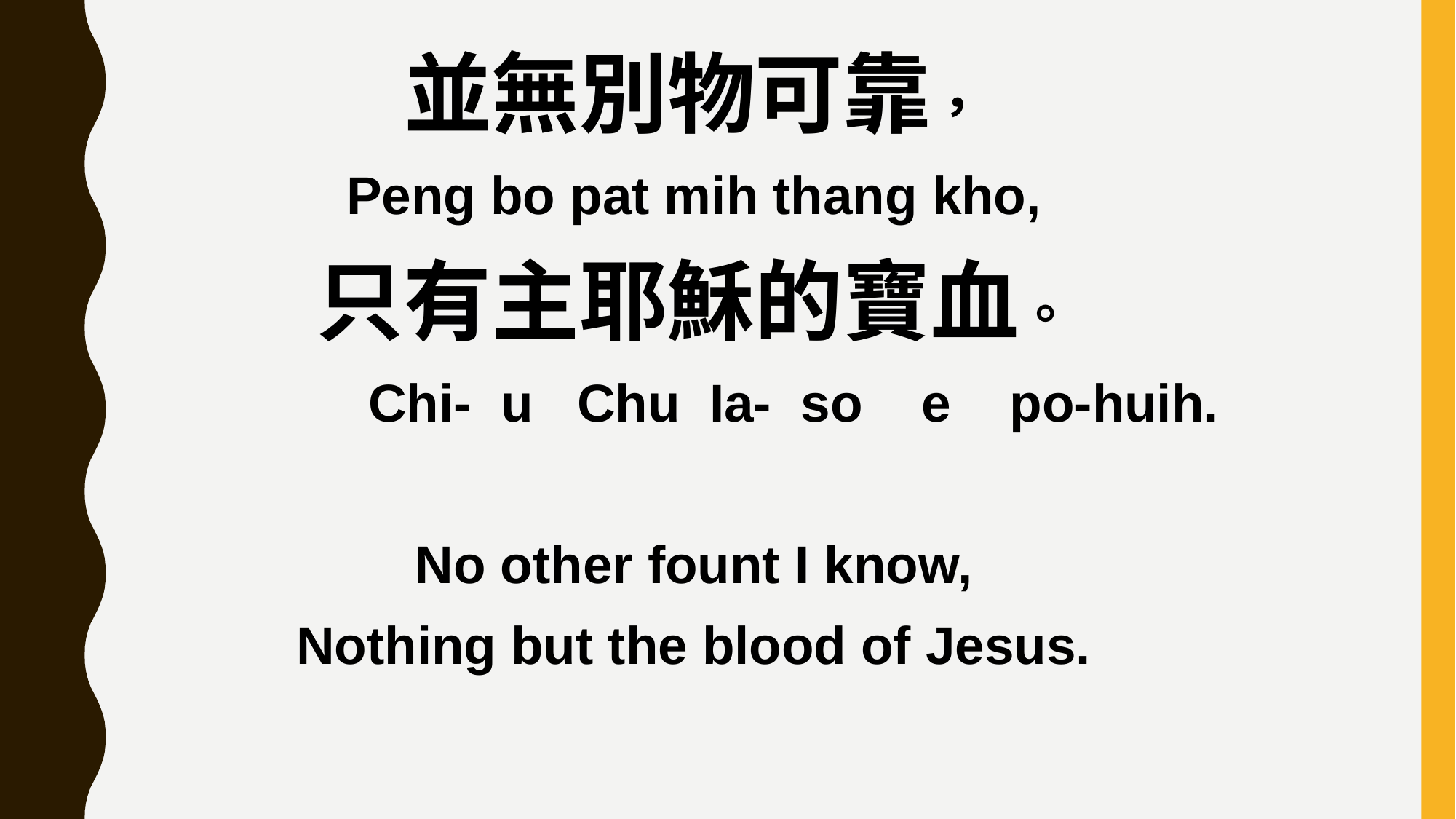

並無別物可靠，
Peng bo pat mih thang kho,
只有主耶穌的寶血。
              Chi-  u   Chu  Ia-  so    e    po-huih.

No other fount I know,
Nothing but the blood of Jesus.